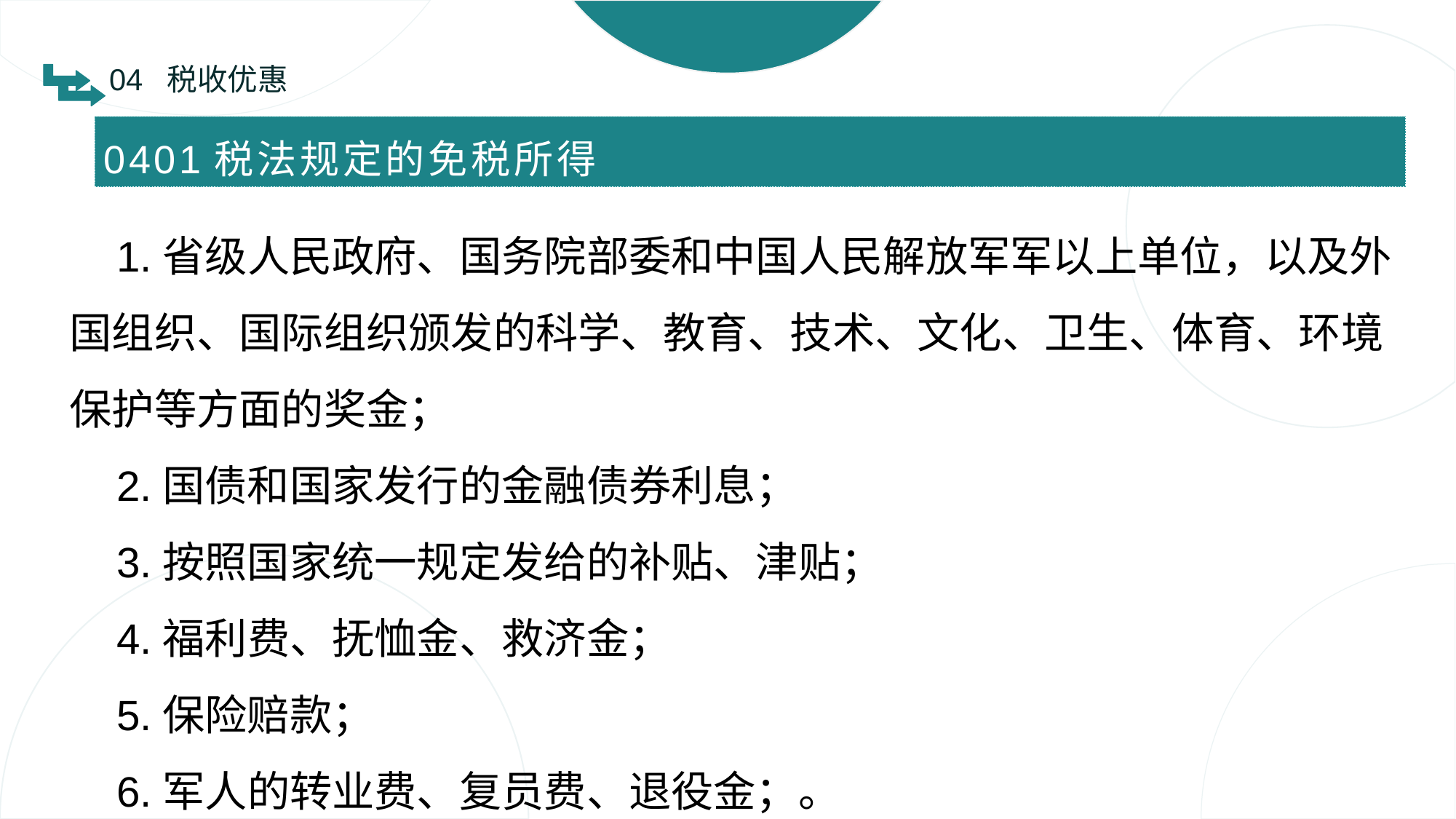

04  税收优惠

0401税法规定的免税所得
    1.省级人民政府、国务院部委和中国人民解放军军以上单位，以及外国组织、国际组织颁发的科学、教育、技术、文化、卫生、体育、环境保护等方面的奖金；
    2.国债和国家发行的金融债券利息；
    3.按照国家统一规定发给的补贴、津贴；
    4.福利费、抚恤金、救济金；
    5.保险赔款；
    6.军人的转业费、复员费、退役金；。